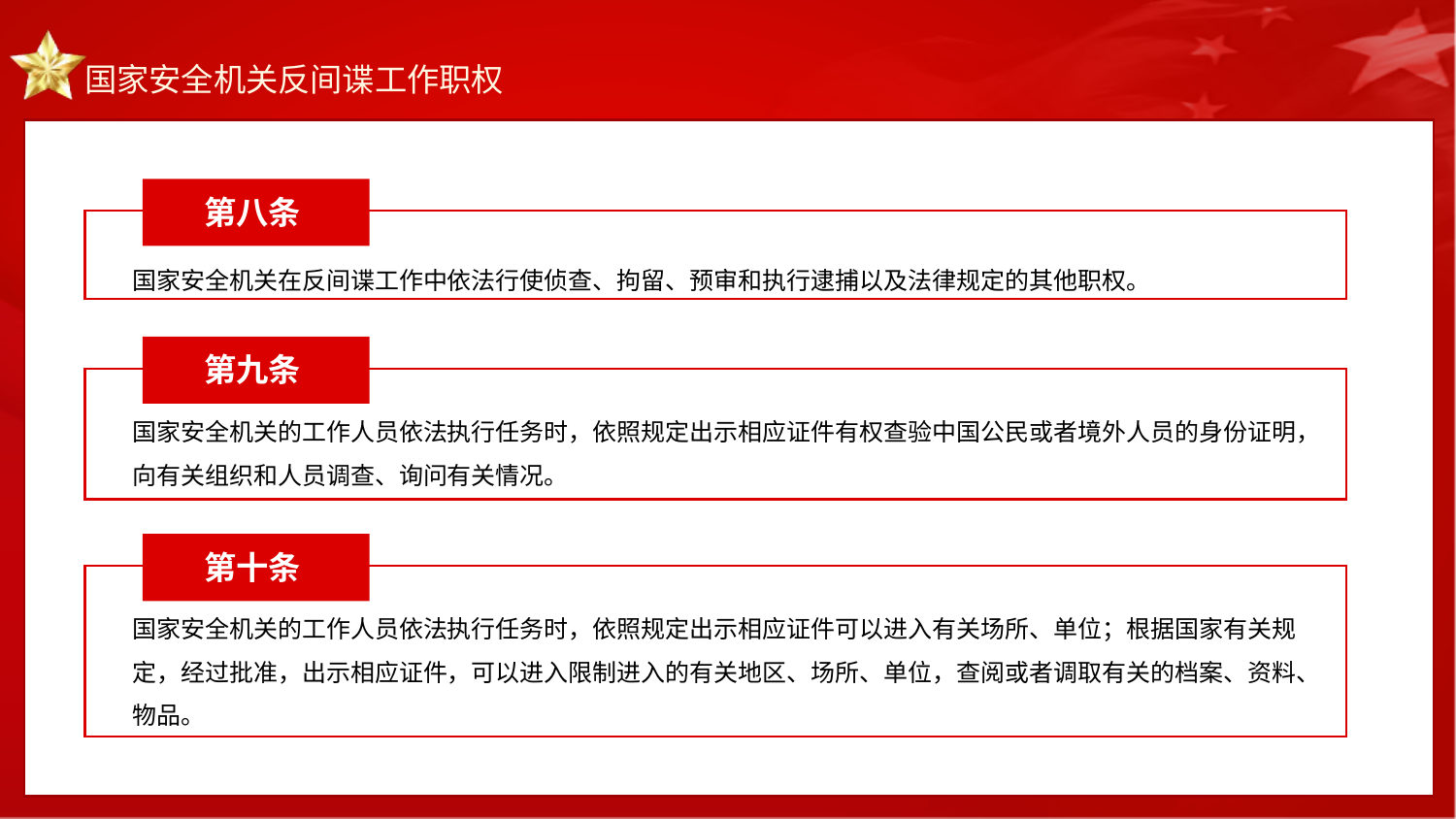

第八条

国家安全机关在反间谍工作中依法行使侦查、拘留、预审和执行逮捕以及法律规定的其他职权。

第九条

国家安全机关的工作人员依法执行任务时，依照规定出示相应证件有权查验中国公民或者境外人员的身份证明，向有关组织和人员调查、询问有关情况。

第十条

国家安全机关的工作人员依法执行任务时，依照规定出示相应证件可以进入有关场所、单位；根据国家有关规定，经过批准，出示相应证件，可以进入限制进入的有关地区、场所、单位，查阅或者调取有关的档案、资料、物品。